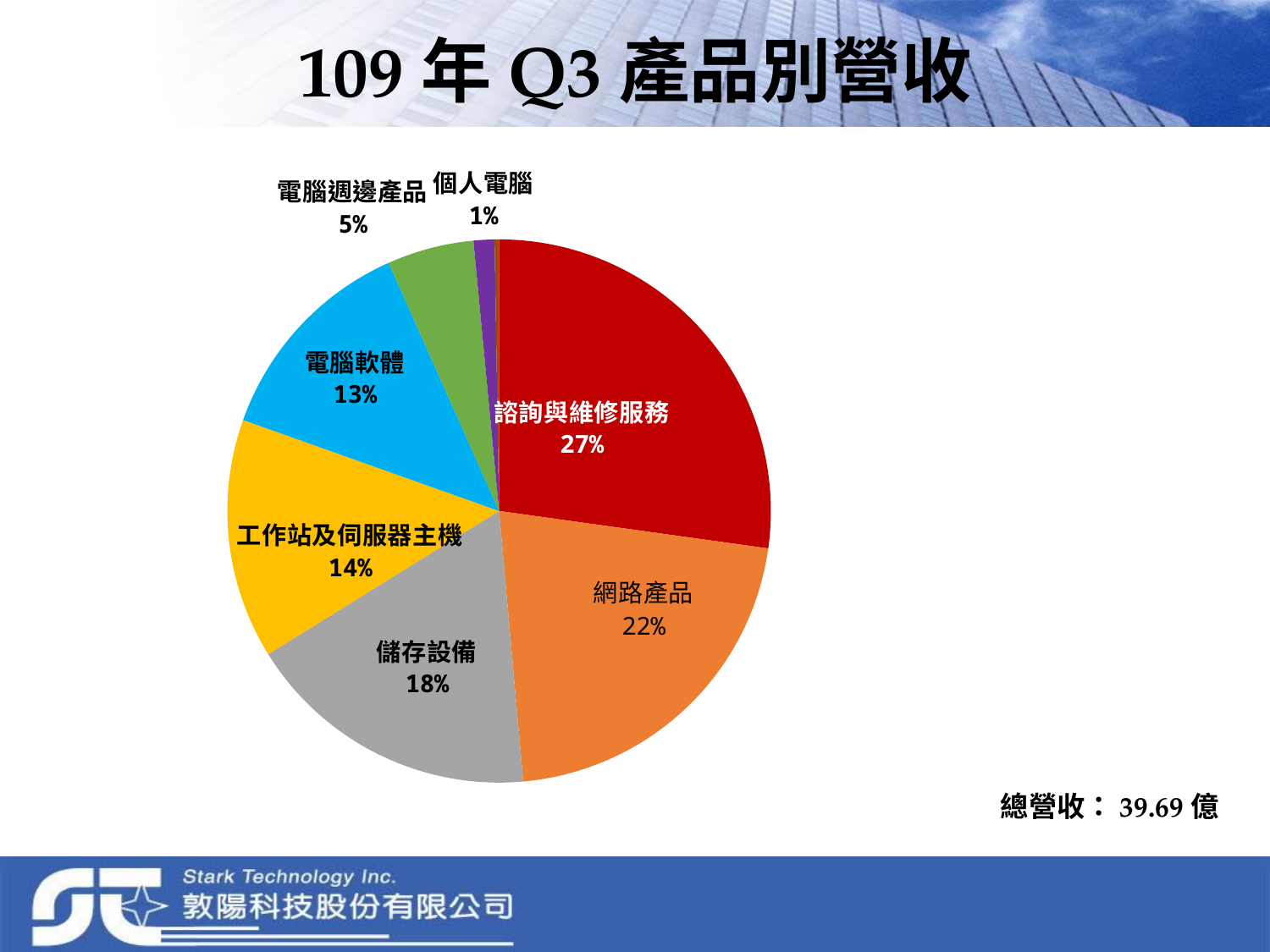

# 109年Q3產品別營收

### Chart

| Category | % |
|---|---|
| 諮詢與維修服務 | 0.27202067533988167 |
| 網路產品 | 0.21379921245215924 |
| 儲存設備 | 0.17576224302475502 |
| 工作站及伺服器主機 | 0.1427987549400884 |
| 電腦軟體 | 0.12900495434366857 |
| 電腦週邊產品 | 0.051550181466988525 |
| 個人電腦 | 0.01242305103444464 |
| 其它 | 0.0026409273980139013 |
| 工程 | 0.0 |
總營收：39.69億